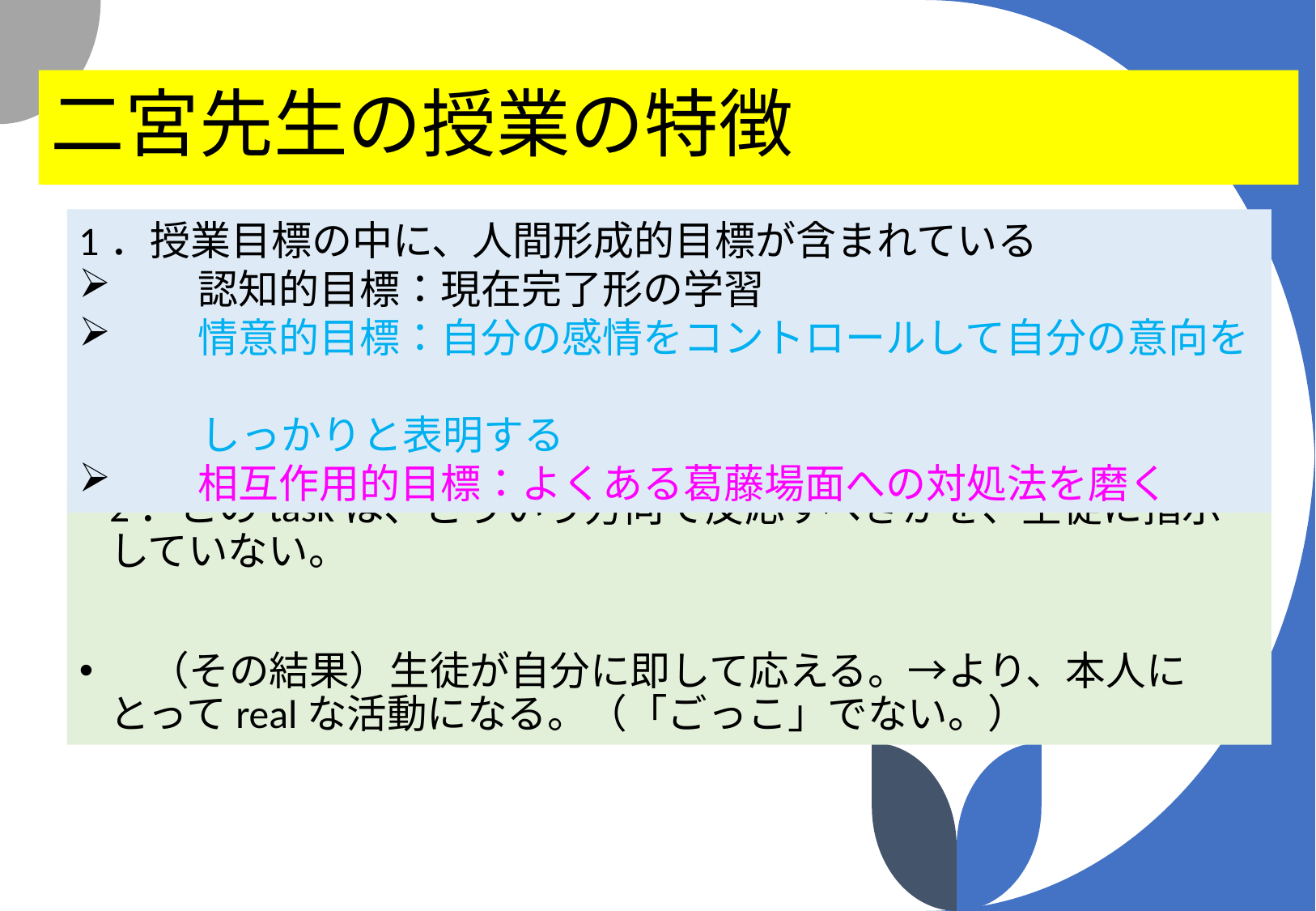

# 二宮先生の授業の特徴
1．授業目標の中に、人間形成的目標が含まれている
　　認知的目標：現在完了形の学習
　　情意的目標：自分の感情をコントロールして自分の意向を
　　　しっかりと表明する
　　相互作用的目標：よくある葛藤場面への対処法を磨く
2．このtaskは、どういう方向で反応すべきかを、生徒に指示していない。

　（その結果）生徒が自分に即して応える。→より、本人にとってrealな活動になる。（「ごっこ」でない。）